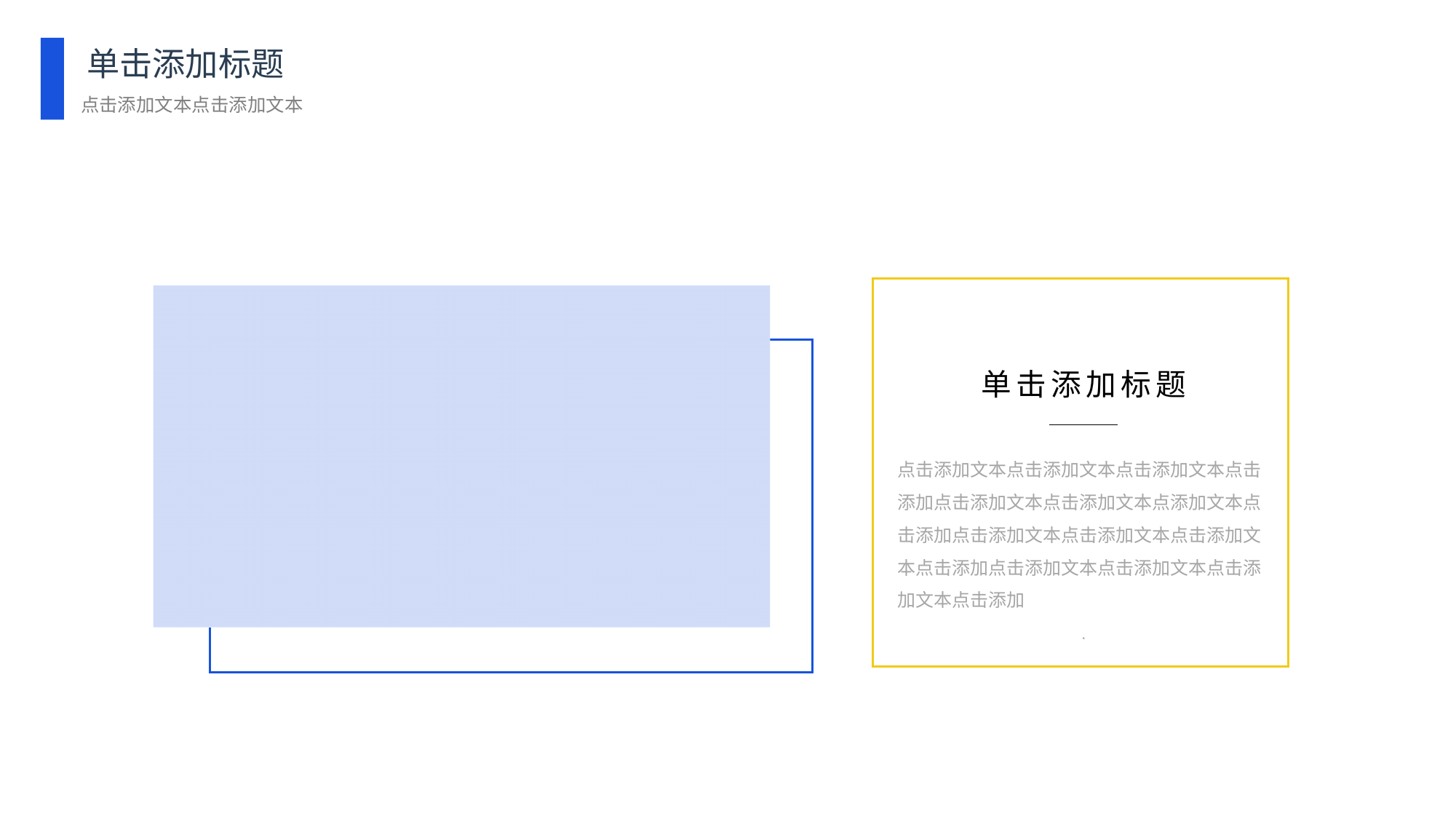

单击添加标题
点击添加文本点击添加文本

单击添加标题
点击添加文本点击添加文本点击添加文本点击添加点击添加文本点击添加文本点添加文本点击添加点击添加文本点击添加文本点击添加文本点击添加点击添加文本点击添加文本点击添加文本点击添加
.